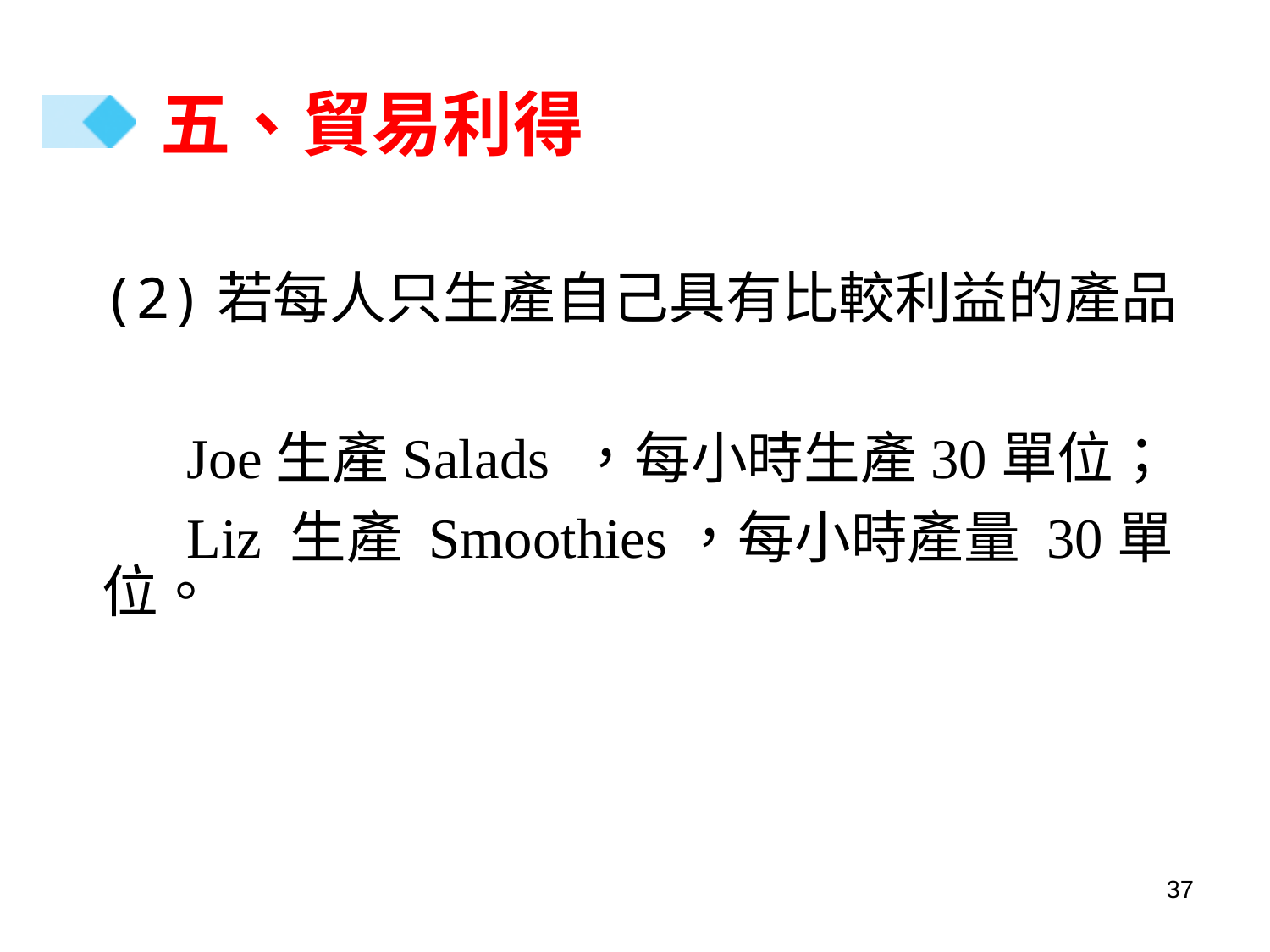

# 五、貿易利得
(2)若每人只生產自己具有比較利益的產品

      Joe生產Salads ，每小時生產30單位；
      Liz 生產 Smoothies，每小時產量 30單位。

37